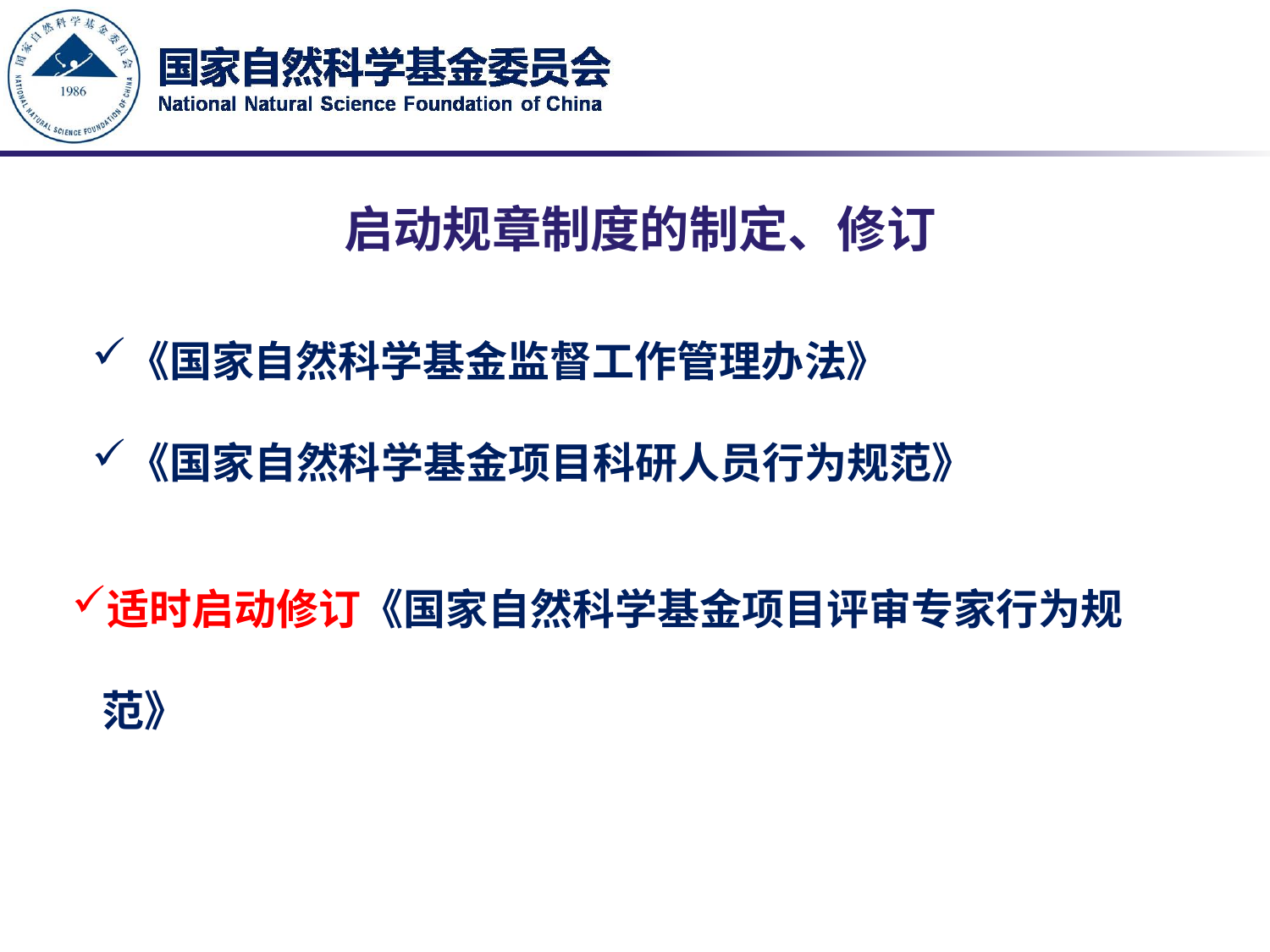

# 启动规章制度的制定、修订
《国家自然科学基金监督工作管理办法》
《国家自然科学基金项目科研人员行为规范》
适时启动修订《国家自然科学基金项目评审专家行为规范》